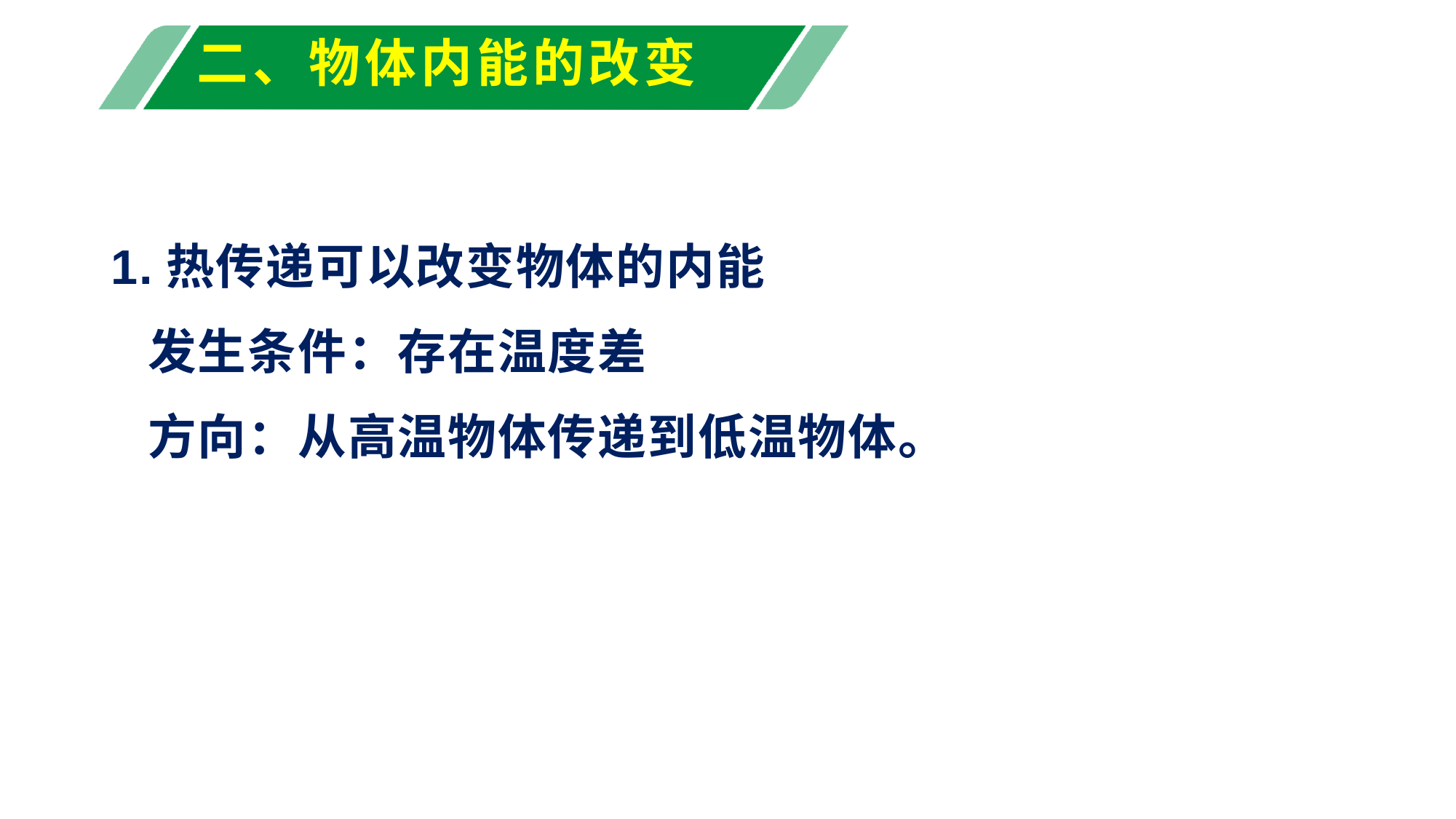

# 二、物体内能的改变

1.热传递可以改变物体的内能
  发生条件：存在温度差
  方向：从高温物体传递到低温物体。